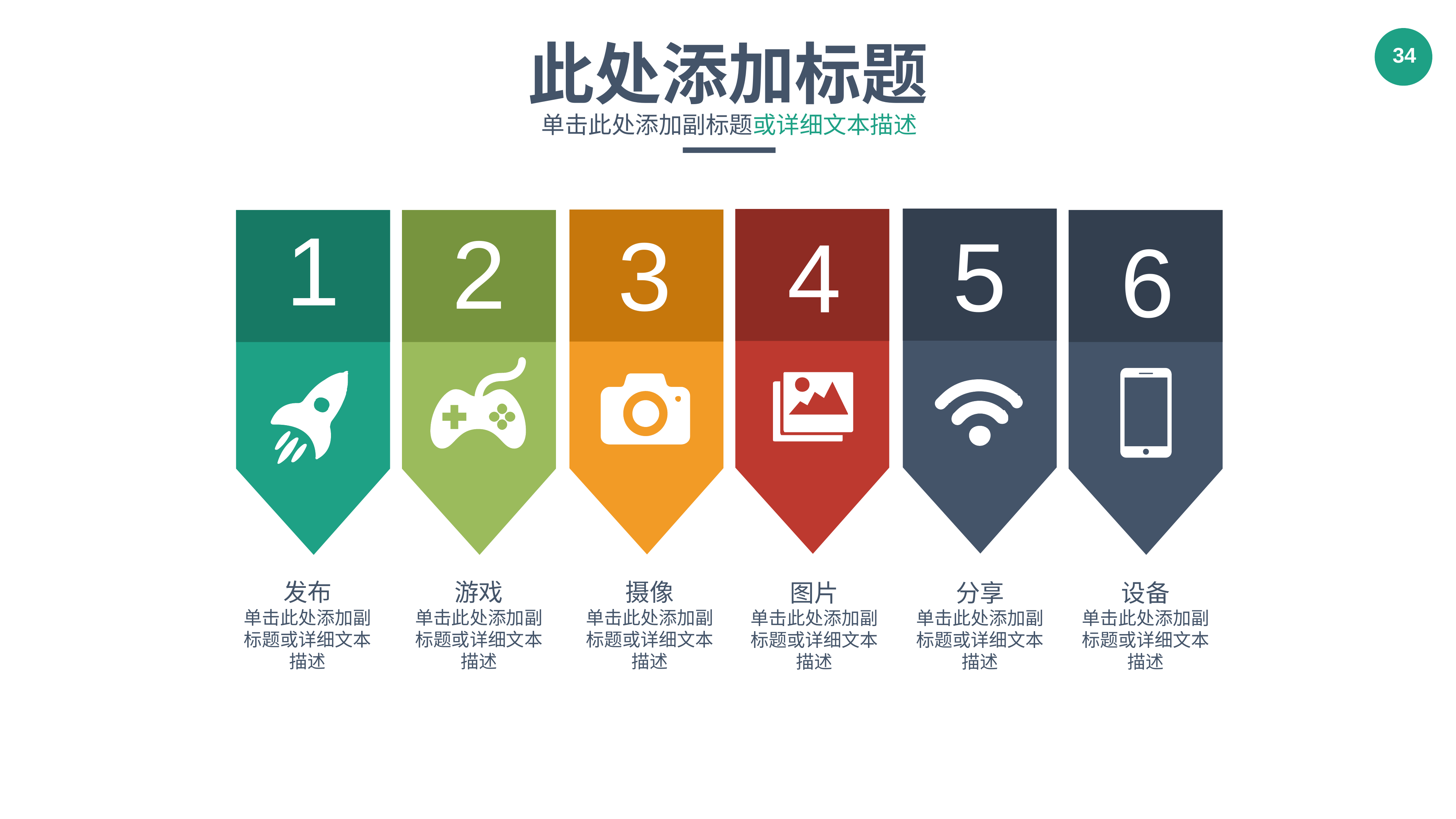

此处添加标题
单击此处添加副标题或详细文本描述

1
2
3
5
4

6

发布
单击此处添加副标题或详细文本描述
游戏
单击此处添加副标题或详细文本描述
摄像
单击此处添加副标题或详细文本描述
图片
单击此处添加副标题或详细文本描述
分享
单击此处添加副标题或详细文本描述
设备
单击此处添加副标题或详细文本描述